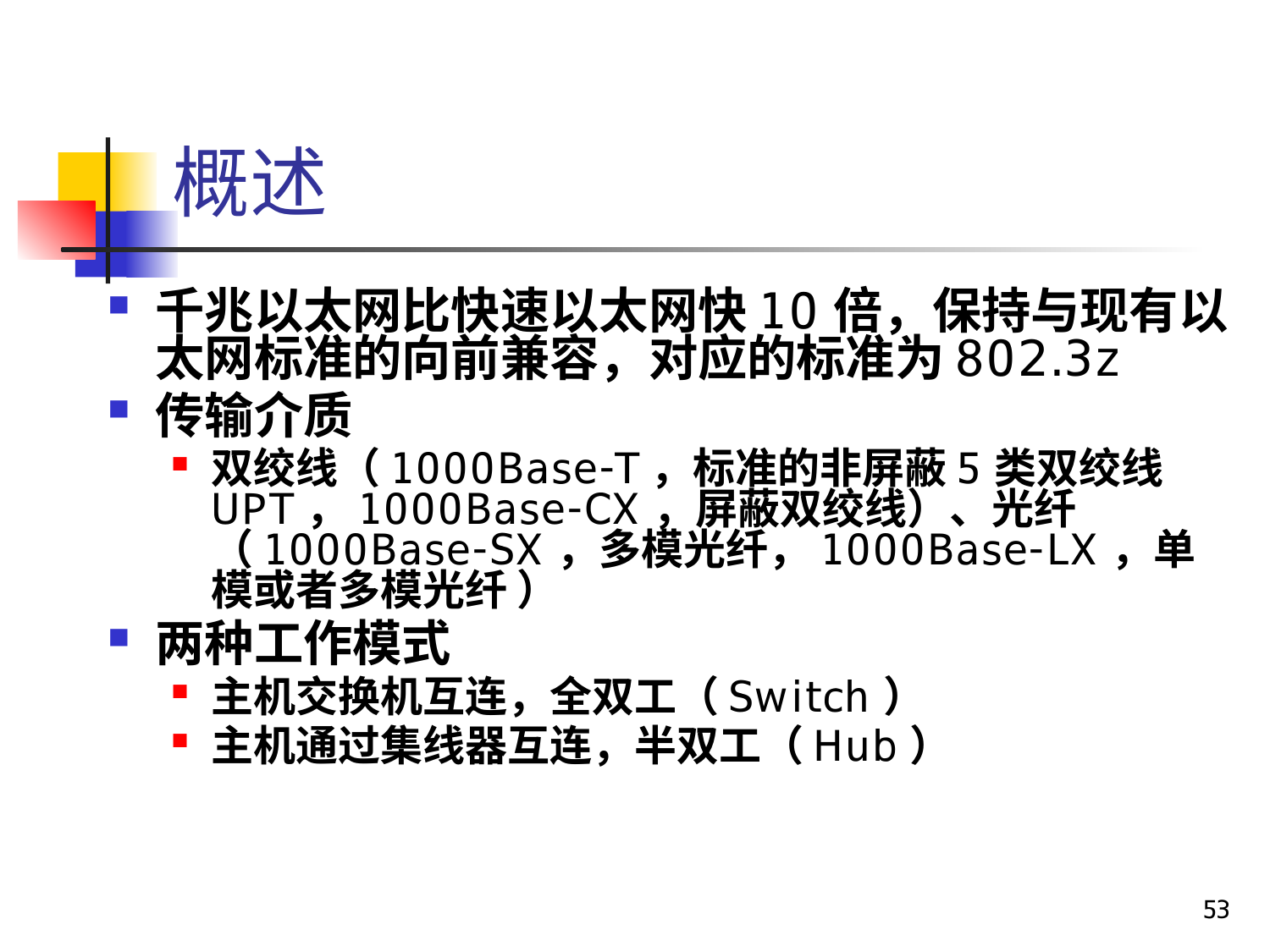

# 概述
千兆以太网比快速以太网快10倍，保持与现有以太网标准的向前兼容，对应的标准为802.3z
传输介质
双绞线（1000Base-T，标准的非屏蔽5类双绞线UPT，1000Base-CX，屏蔽双绞线）、光纤（1000Base-SX，多模光纤，1000Base-LX，单模或者多模光纤 ）
两种工作模式
主机交换机互连，全双工（Switch）
主机通过集线器互连，半双工（Hub）
53